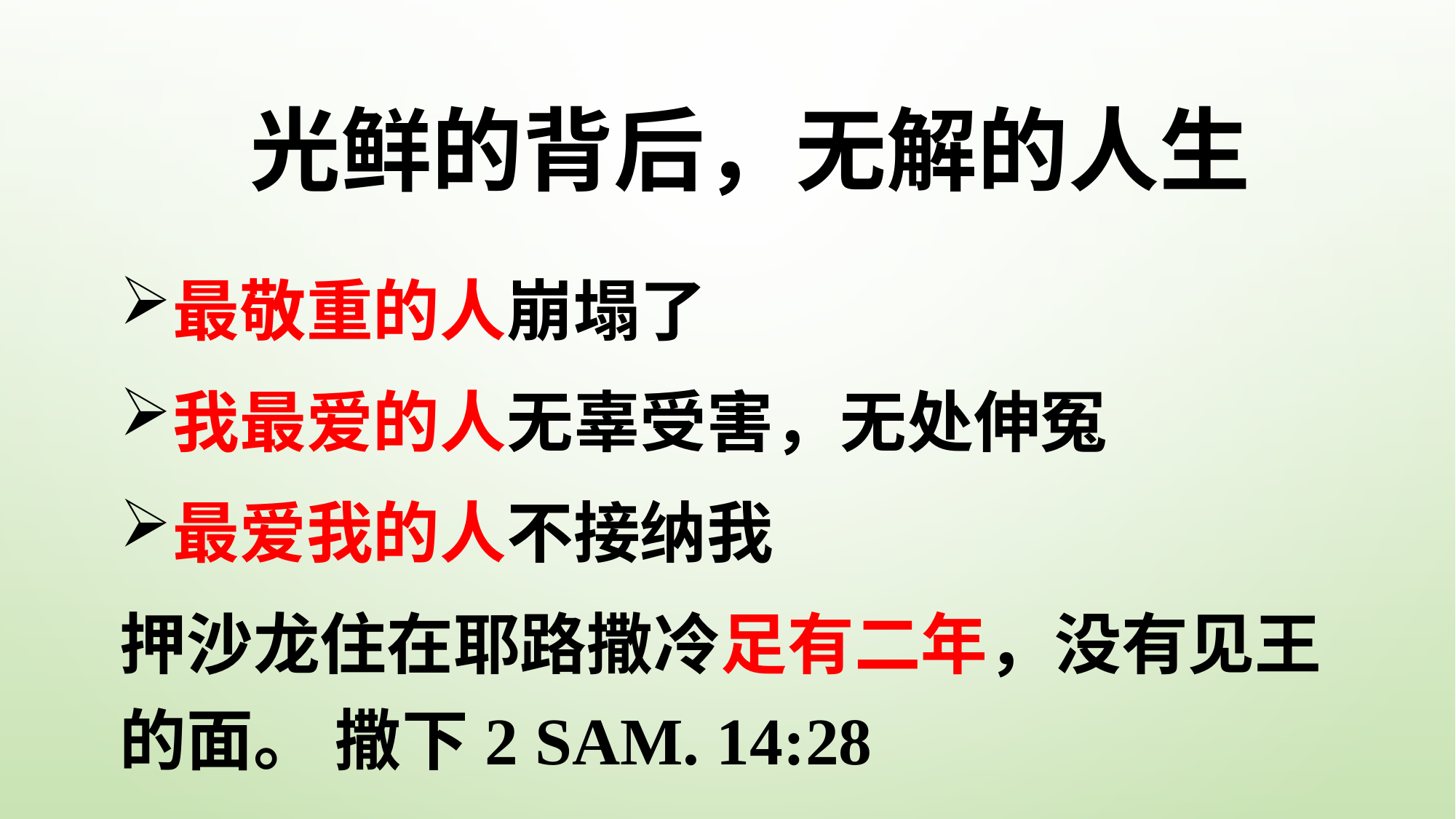

# 光鲜的背后，无解的人生
最敬重的人崩塌了
我最爱的人无辜受害，无处伸冤
最爱我的人不接纳我
押沙龙住在耶路撒冷足有二年，没有见王的面。 撒下2 Sam. 14:28